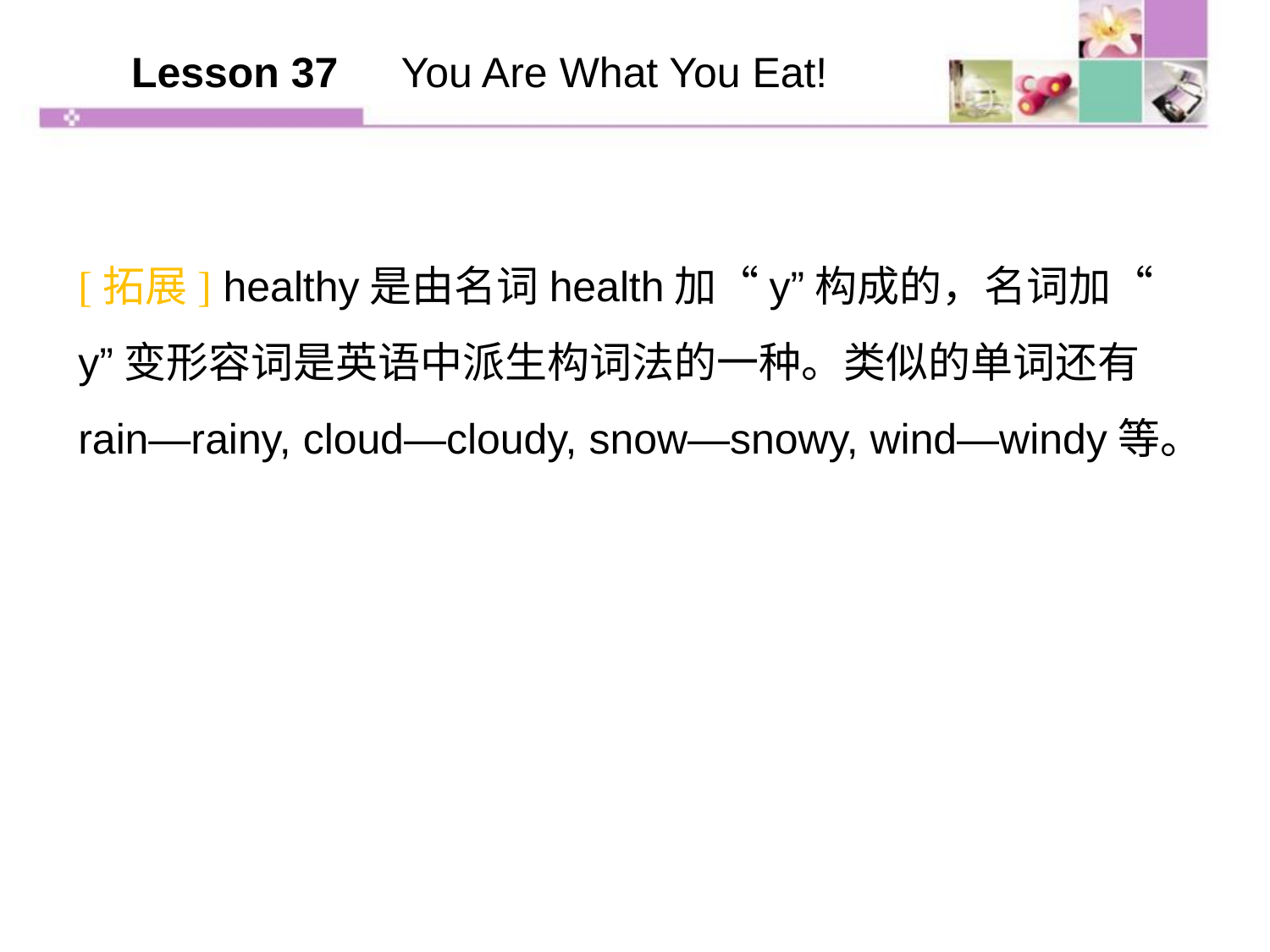

Lesson 37　You Are What You Eat!
[拓展] healthy是由名词health加“­y”构成的，名词加“­y”变形容词是英语中派生构词法的一种。类似的单词还有rain—rainy, cloud—cloudy, snow—snowy, wind—windy等。